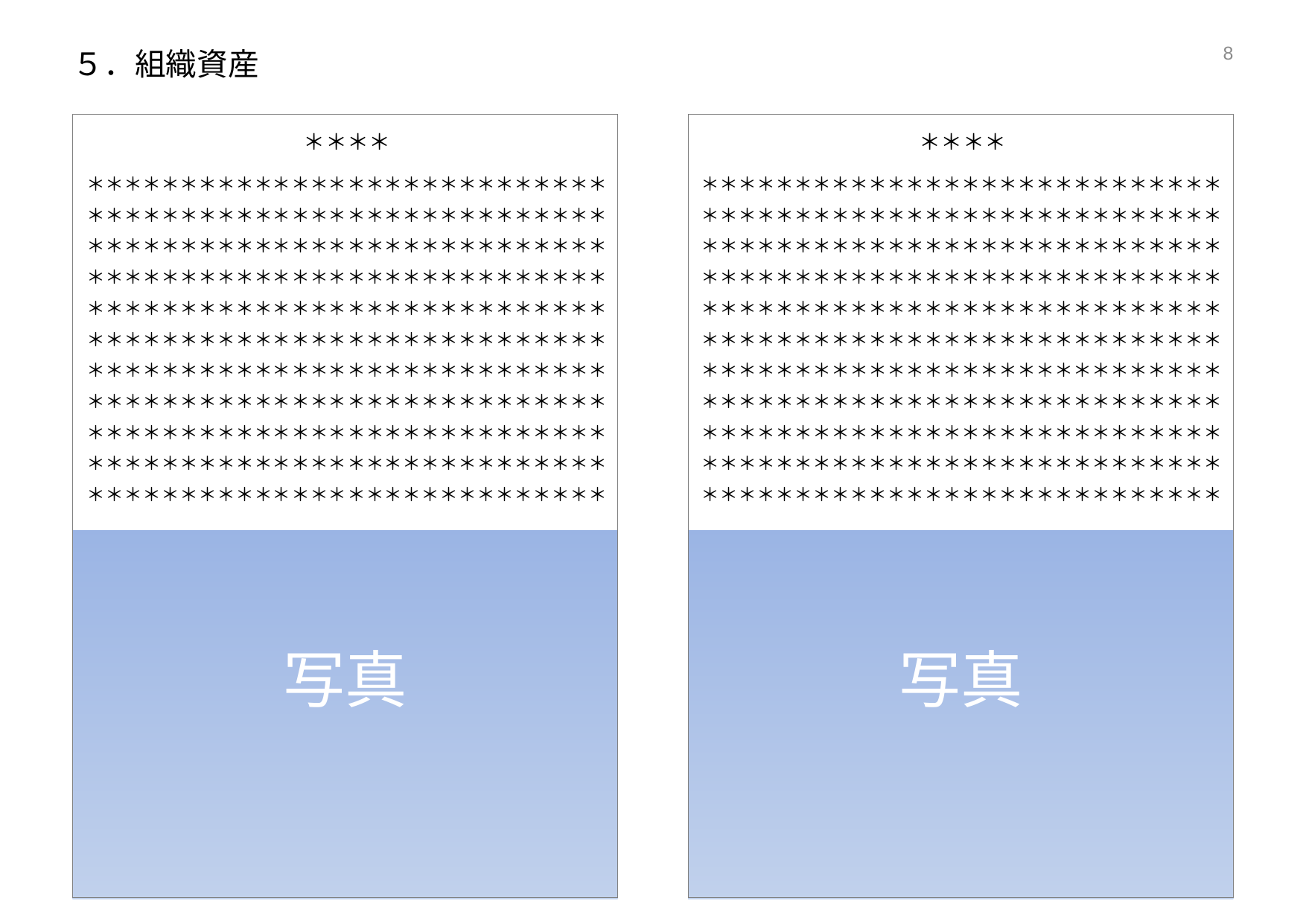

# ５．組織資産
8
＊＊＊＊
＊＊＊＊＊＊＊＊＊＊＊＊＊＊＊＊＊＊＊＊＊＊＊＊＊＊＊＊＊＊＊＊＊＊＊＊＊＊＊＊＊＊＊＊＊＊＊＊＊＊＊＊＊＊＊＊＊＊＊＊＊＊＊＊＊＊＊＊＊＊＊＊＊＊＊＊＊＊＊＊＊＊＊＊＊＊＊＊＊＊＊＊＊＊＊＊＊＊＊＊＊＊＊＊＊＊＊＊＊＊＊＊＊＊＊＊＊＊＊＊＊＊＊＊＊＊＊＊＊＊＊＊＊＊＊＊＊＊＊＊＊＊＊＊＊＊＊＊＊＊＊＊＊＊＊＊＊＊＊＊＊＊＊＊＊＊＊＊＊＊＊＊＊＊＊＊＊＊＊＊＊＊＊＊＊＊＊＊＊＊＊＊＊＊＊＊＊＊＊＊＊＊＊＊＊＊＊＊＊＊＊＊＊＊＊＊＊＊＊＊＊＊＊＊＊＊＊＊＊＊＊＊＊＊＊＊＊＊＊＊＊＊＊＊＊＊＊＊＊＊＊＊＊＊＊＊＊＊＊＊＊＊＊＊＊＊＊＊＊＊＊＊＊＊＊＊＊＊＊＊＊＊＊＊＊＊＊＊＊＊＊＊＊＊＊＊＊＊＊＊＊＊＊＊＊＊＊＊

＊＊＊＊
＊＊＊＊＊＊＊＊＊＊＊＊＊＊＊＊＊＊＊＊＊＊＊＊＊＊＊＊＊＊＊＊＊＊＊＊＊＊＊＊＊＊＊＊＊＊＊＊＊＊＊＊＊＊＊＊＊＊＊＊＊＊＊＊＊＊＊＊＊＊＊＊＊＊＊＊＊＊＊＊＊＊＊＊＊＊＊＊＊＊＊＊＊＊＊＊＊＊＊＊＊＊＊＊＊＊＊＊＊＊＊＊＊＊＊＊＊＊＊＊＊＊＊＊＊＊＊＊＊＊＊＊＊＊＊＊＊＊＊＊＊＊＊＊＊＊＊＊＊＊＊＊＊＊＊＊＊＊＊＊＊＊＊＊＊＊＊＊＊＊＊＊＊＊＊＊＊＊＊＊＊＊＊＊＊＊＊＊＊＊＊＊＊＊＊＊＊＊＊＊＊＊＊＊＊＊＊＊＊＊＊＊＊＊＊＊＊＊＊＊＊＊＊＊＊＊＊＊＊＊＊＊＊＊＊＊＊＊＊＊＊＊＊＊＊＊＊＊＊＊＊＊＊＊＊＊＊＊＊＊＊＊＊＊＊＊＊＊＊＊＊＊＊＊＊＊＊＊＊＊＊＊＊＊＊＊＊＊＊＊＊＊＊＊＊＊＊＊＊＊＊＊＊＊＊＊＊＊

写真

写真